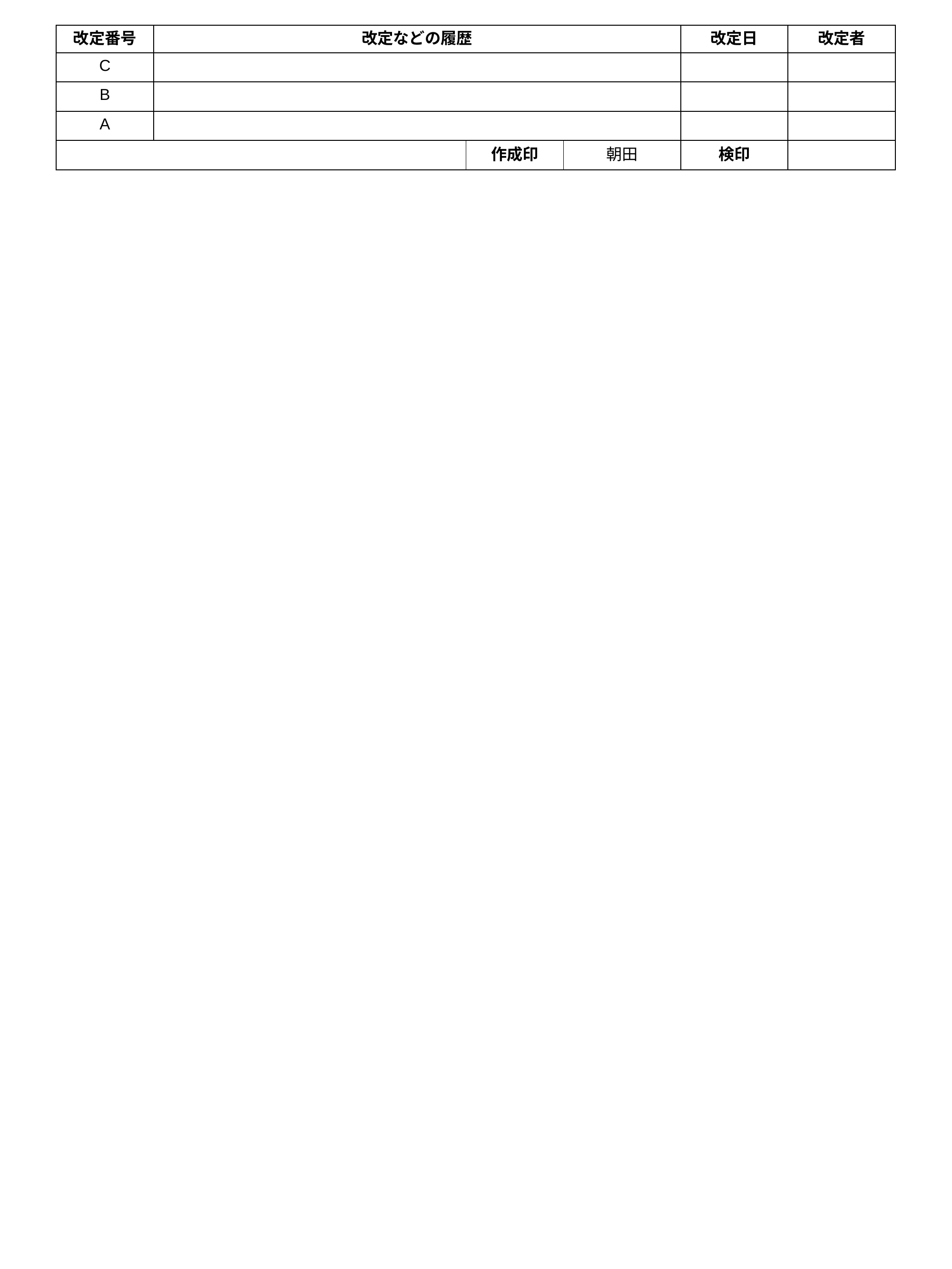

| 改定番号 | 改定などの履歴 |  |  | 改定日 | 改定者 |
| --- | --- | --- | --- | --- | --- |
| C |  |  |  |  |  |
| B |  |  |  |  |  |
| A |  |  |  |  |  |
|  |  | 作成印 | 朝田 | 検印 |  |